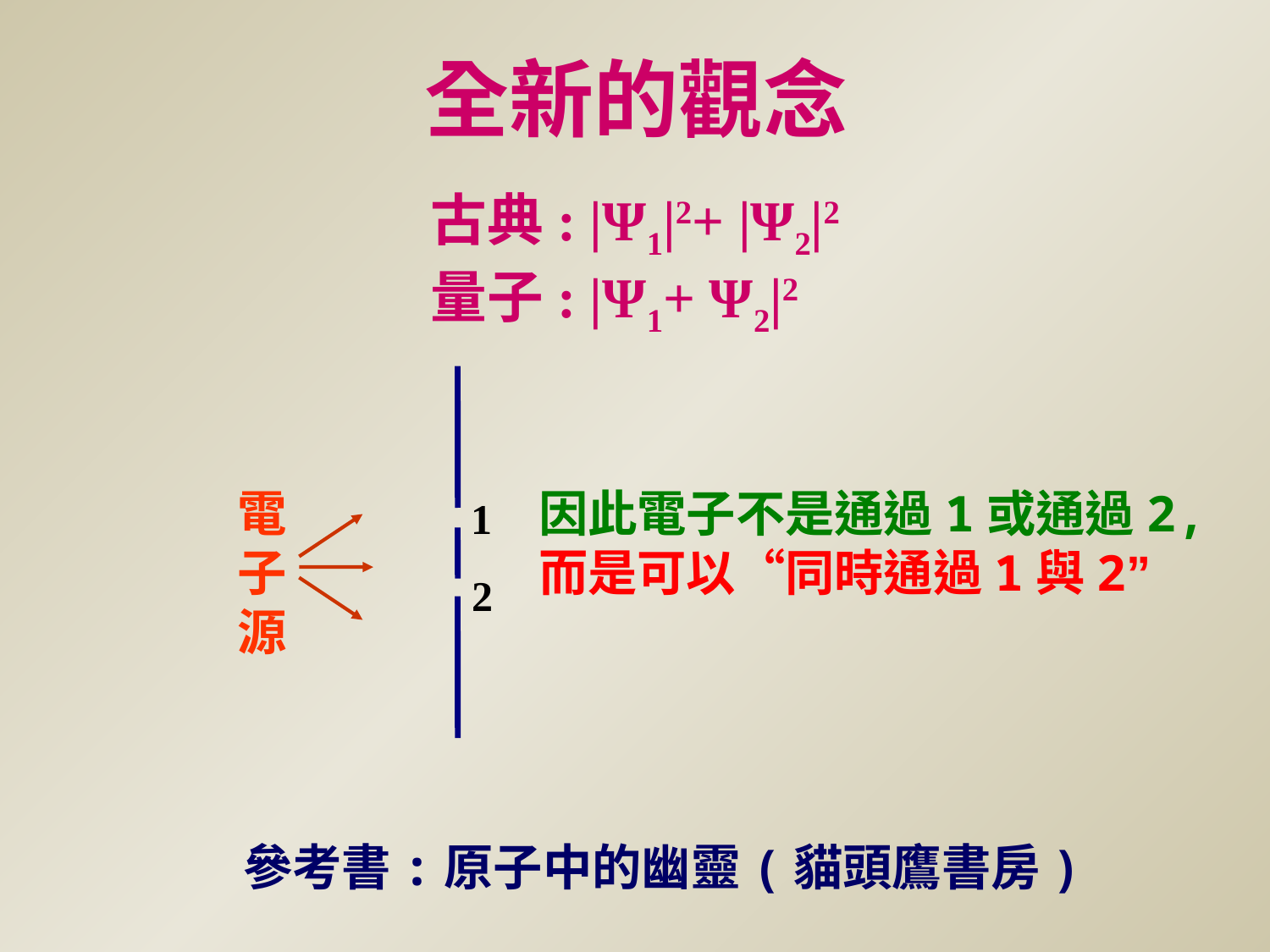

全新的觀念
古典: |Ψ1|2+ |Ψ2|2
量子: |Ψ1+ Ψ2|2

電子源

因此電子不是通過1或通過2,
而是可以“同時通過1與2”
1
2
參考書:原子中的幽靈(貓頭鷹書房)